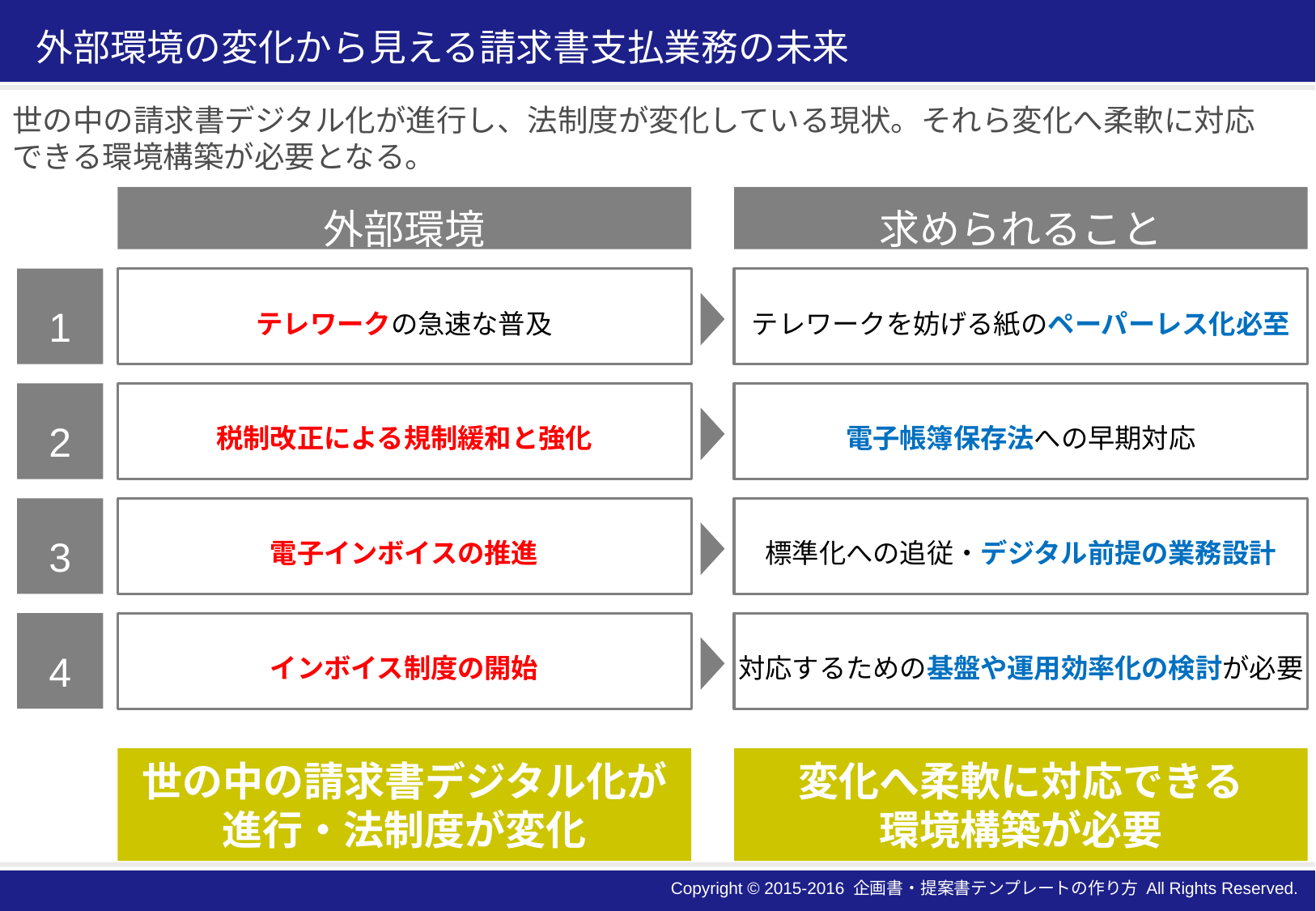

# 外部環境の変化から見える請求書支払業務の未来
世の中の請求書デジタル化が進行し、法制度が変化している現状。それら変化へ柔軟に対応できる環境構築が必要となる。
外部環境
求められること
1
テレワークの急速な普及
テレワークを妨げる紙のペーパーレス化必至

2
税制改正による規制緩和と強化
電子帳簿保存法への早期対応

3
電子インボイスの推進
標準化への追従・デジタル前提の業務設計

4
インボイス制度の開始
対応するための基盤や運用効率化の検討が必要

世の中の請求書デジタル化が
進行・法制度が変化
変化へ柔軟に対応できる
環境構築が必要